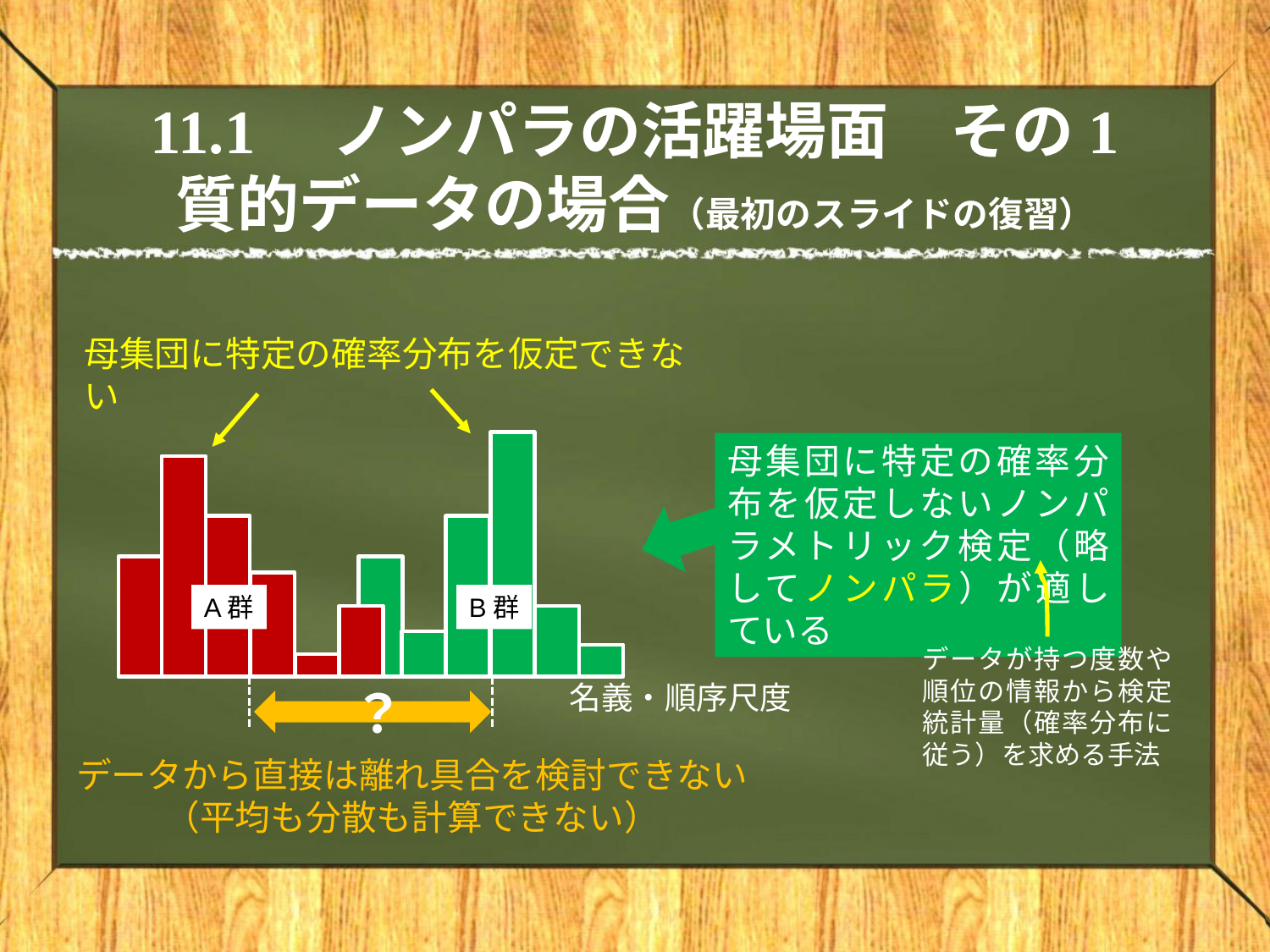

# 11.1　ノンパラの活躍場面　その1 質的データの場合（最初のスライドの復習）
母集団に特定の確率分布を仮定できない

母集団に特定の確率分布を仮定しないノンパラメトリック検定（略してノンパラ）が適している

B群
A群

データが持つ度数や順位の情報から検定統計量（確率分布に従う）を求める手法

名義・順序尺度
？

データから直接は離れ具合を検討できない
（平均も分散も計算できない）